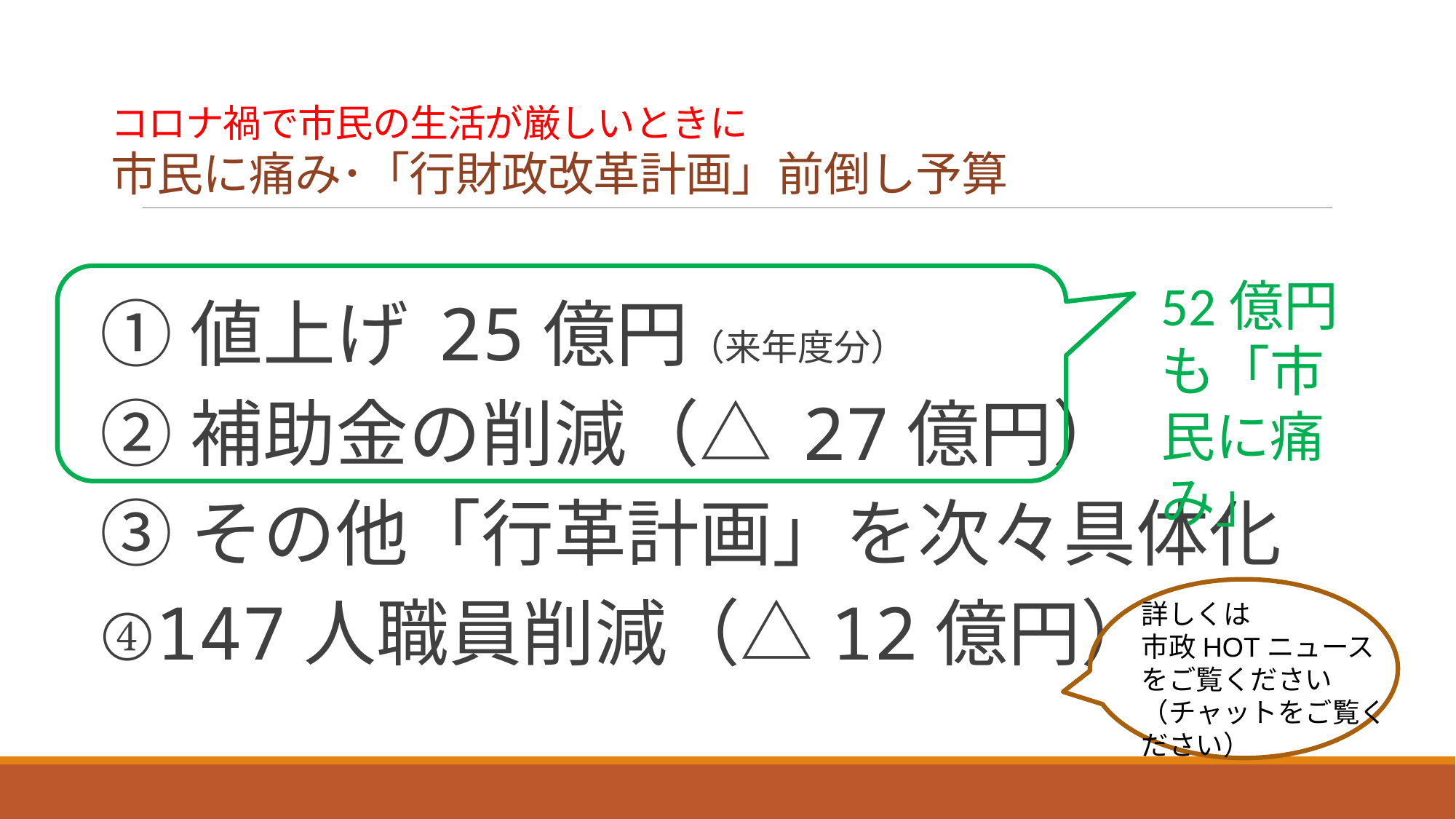

# コロナ禍で市民の生活が厳しいときに 市民に痛み･「行財政改革計画」前倒し予算

52億円も「市民に痛み」
①値上げ　25億円（来年度分）
②補助金の削減（△　27億円）
③その他「行革計画」を次々具体化
④147人職員削減（△12億円）

詳しくは
市政HOTニュースをご覧ください（チャットをご覧ください）